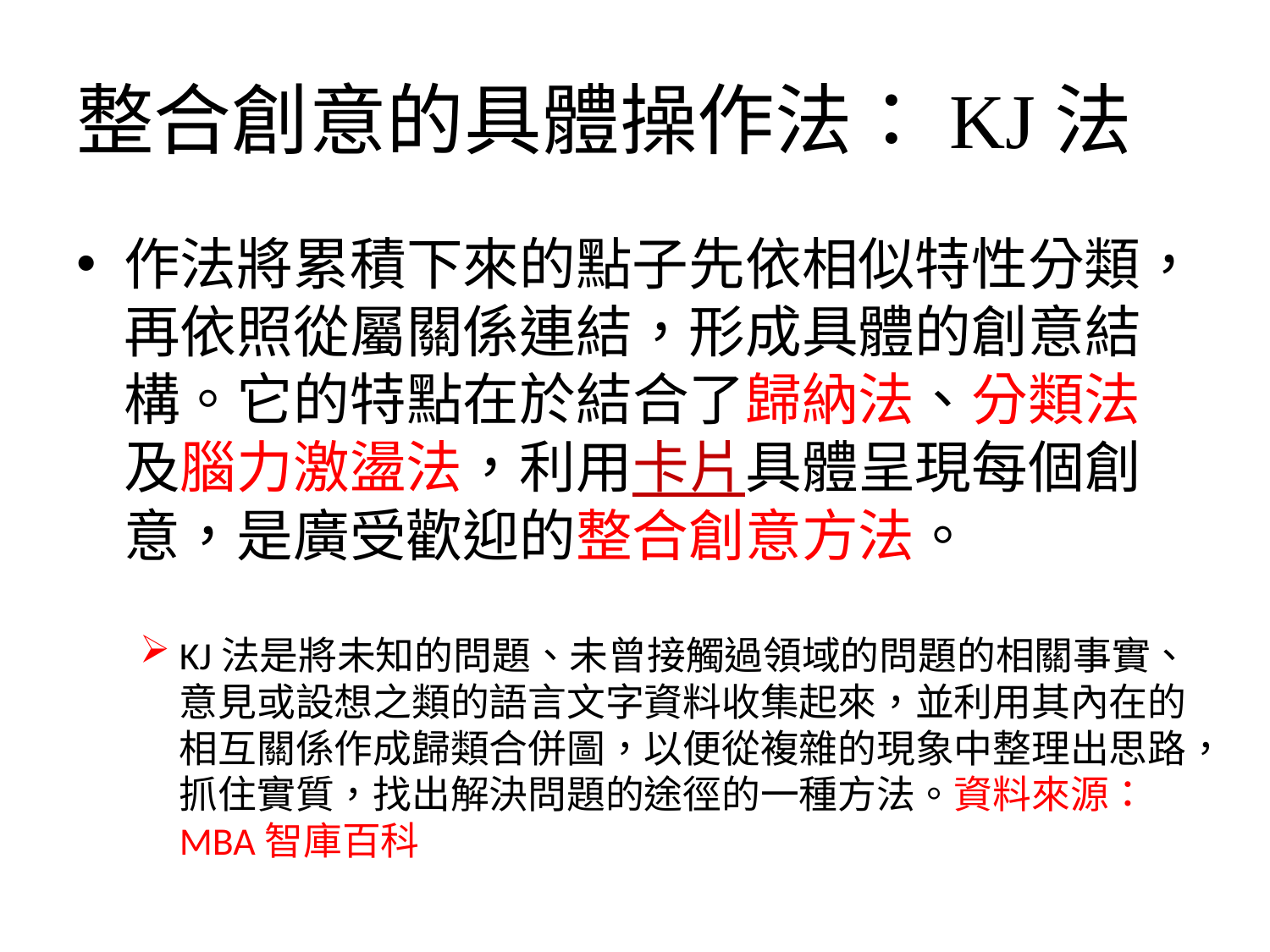

# 整合創意的具體操作法：KJ法
作法將累積下來的點子先依相似特性分類，再依照從屬關係連結，形成具體的創意結構。它的特點在於結合了歸納法、分類法及腦力激盪法，利用卡片具體呈現每個創意，是廣受歡迎的整合創意方法。
KJ法是將未知的問題、未曾接觸過領域的問題的相關事實、意見或設想之類的語言文字資料收集起來，並利用其內在的相互關係作成歸類合併圖，以便從複雜的現象中整理出思路，抓住實質，找出解決問題的途徑的一種方法。資料來源：MBA智庫百科